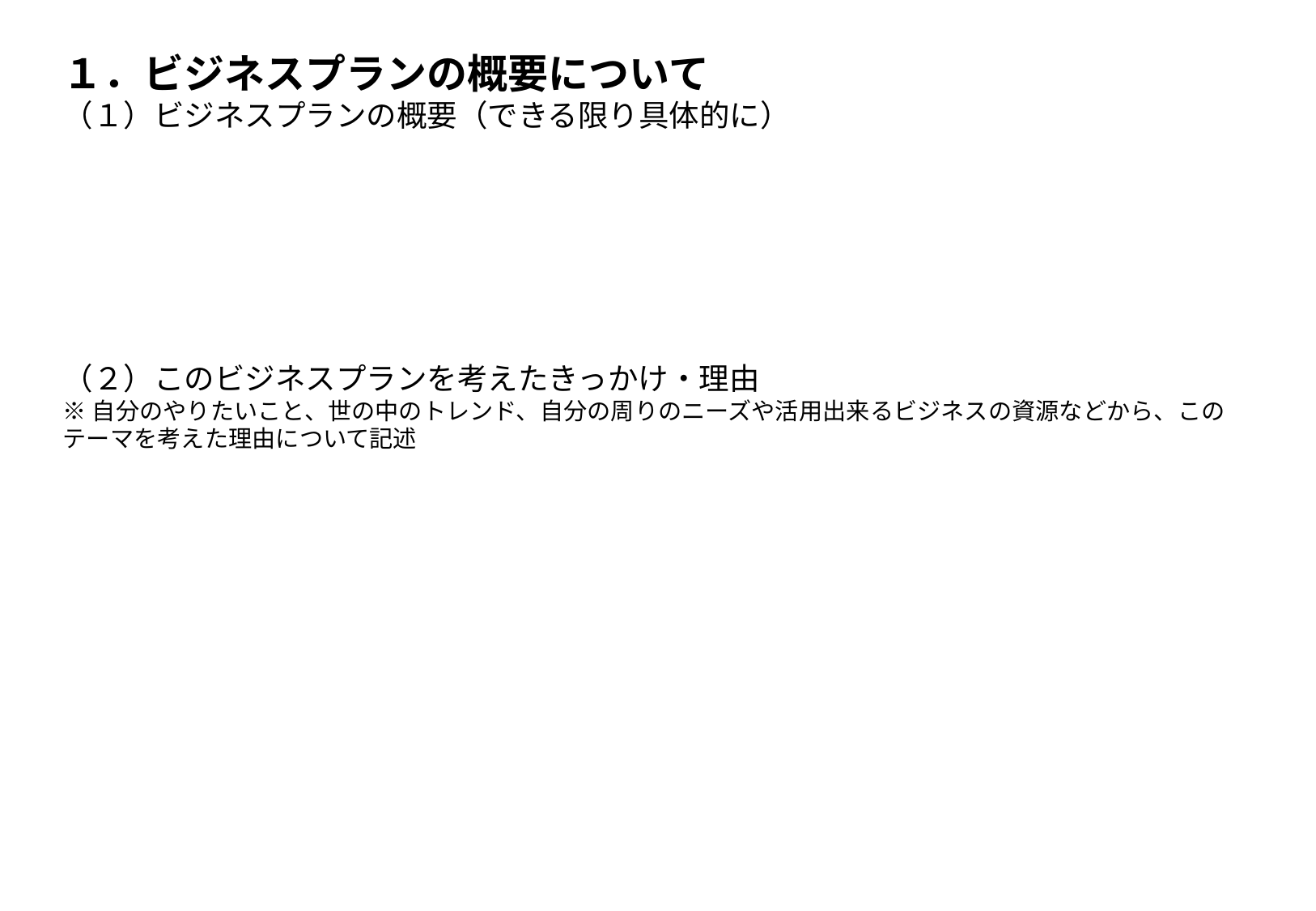

１．ビジネスプランの概要について
（１）ビジネスプランの概要（できる限り具体的に）

（２）このビジネスプランを考えたきっかけ・理由
※自分のやりたいこと、世の中のトレンド、自分の周りのニーズや活用出来るビジネスの資源などから、このテーマを考えた理由について記述